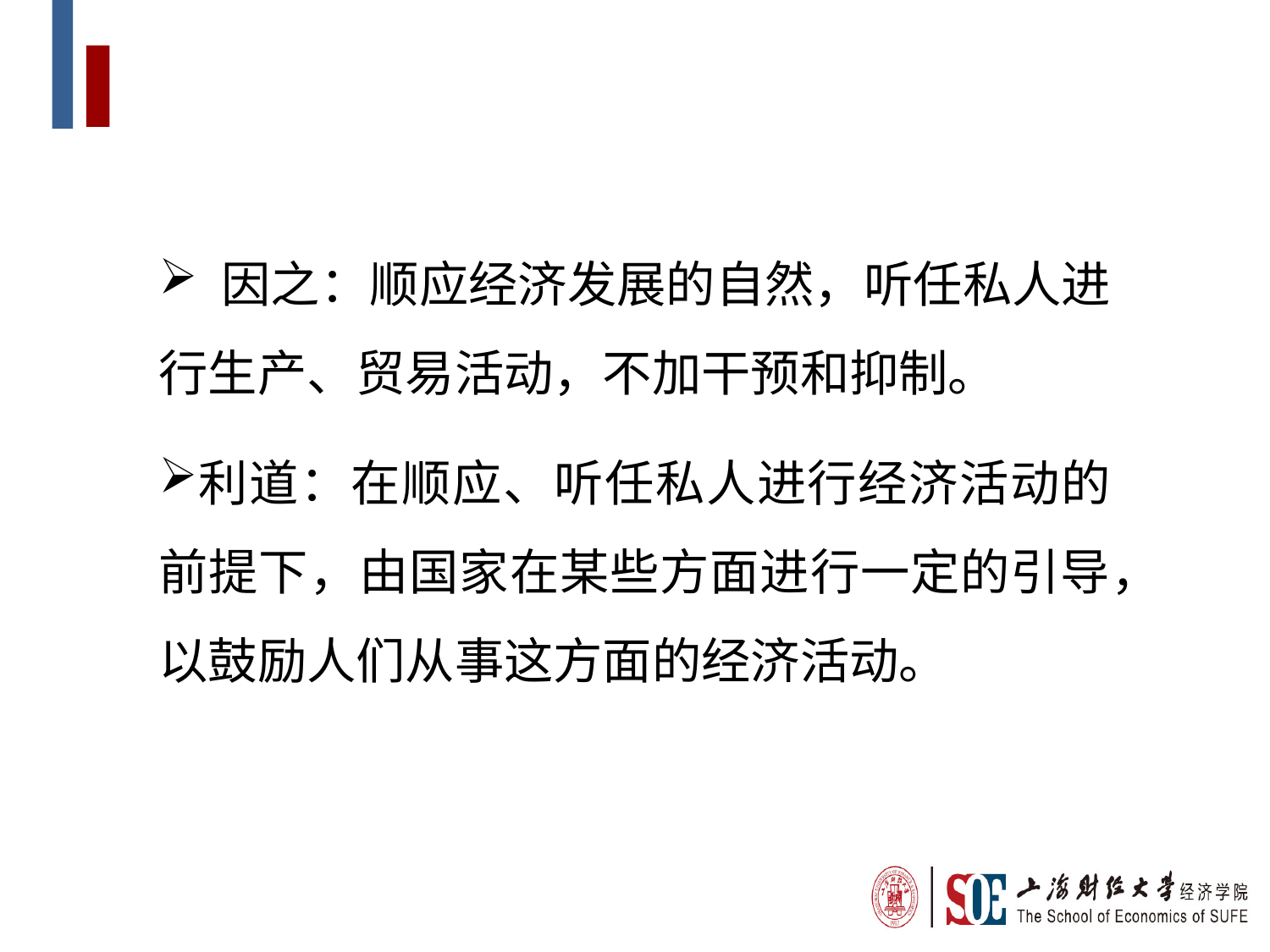

因之：顺应经济发展的自然，听任私人进行生产、贸易活动，不加干预和抑制。
利道：在顺应、听任私人进行经济活动的前提下，由国家在某些方面进行一定的引导，以鼓励人们从事这方面的经济活动。